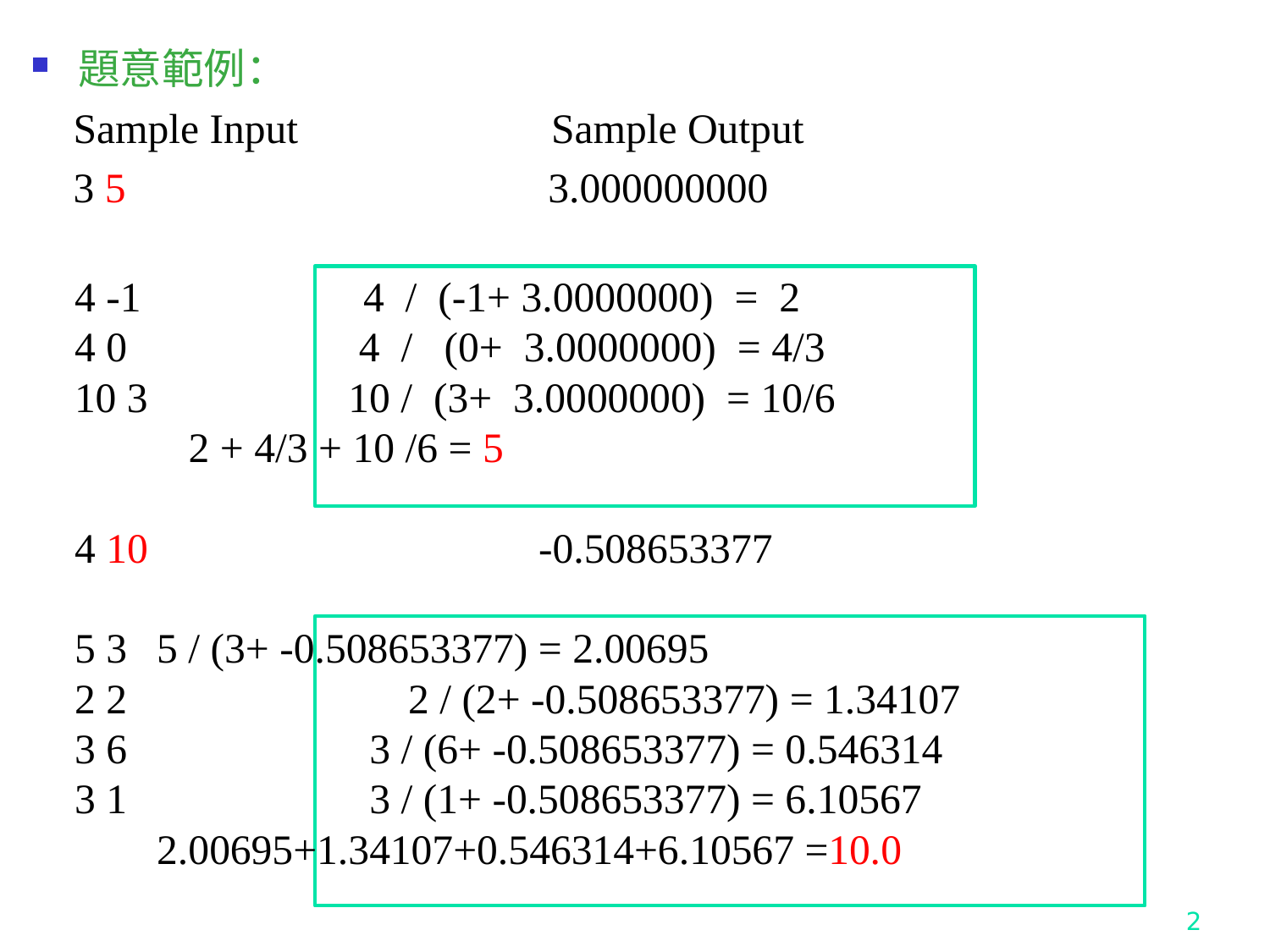

題意範例：
    Sample Input                        Sample Output
    3 5                                        3.000000000

4 -1                     4  /  (-1+ 3.0000000)  =  2
4 0                      4  /   (0+  3.0000000)  = 4/3
10 3                   10 /  (3+  3.0000000)  = 10/6
 						   2 + 4/3 + 10 /6 = 5

4 10                                     -0.508653377

5 3 						5 / (3+ -0.508653377) = 2.00695
2 2                    	2 / (2+ -0.508653377) = 1.34107
3 6                       3 / (6+ -0.508653377) = 0.546314
3 1                       3 / (1+ -0.508653377) = 6.10567
							2.00695+1.34107+0.546314+6.10567 =10.0

2